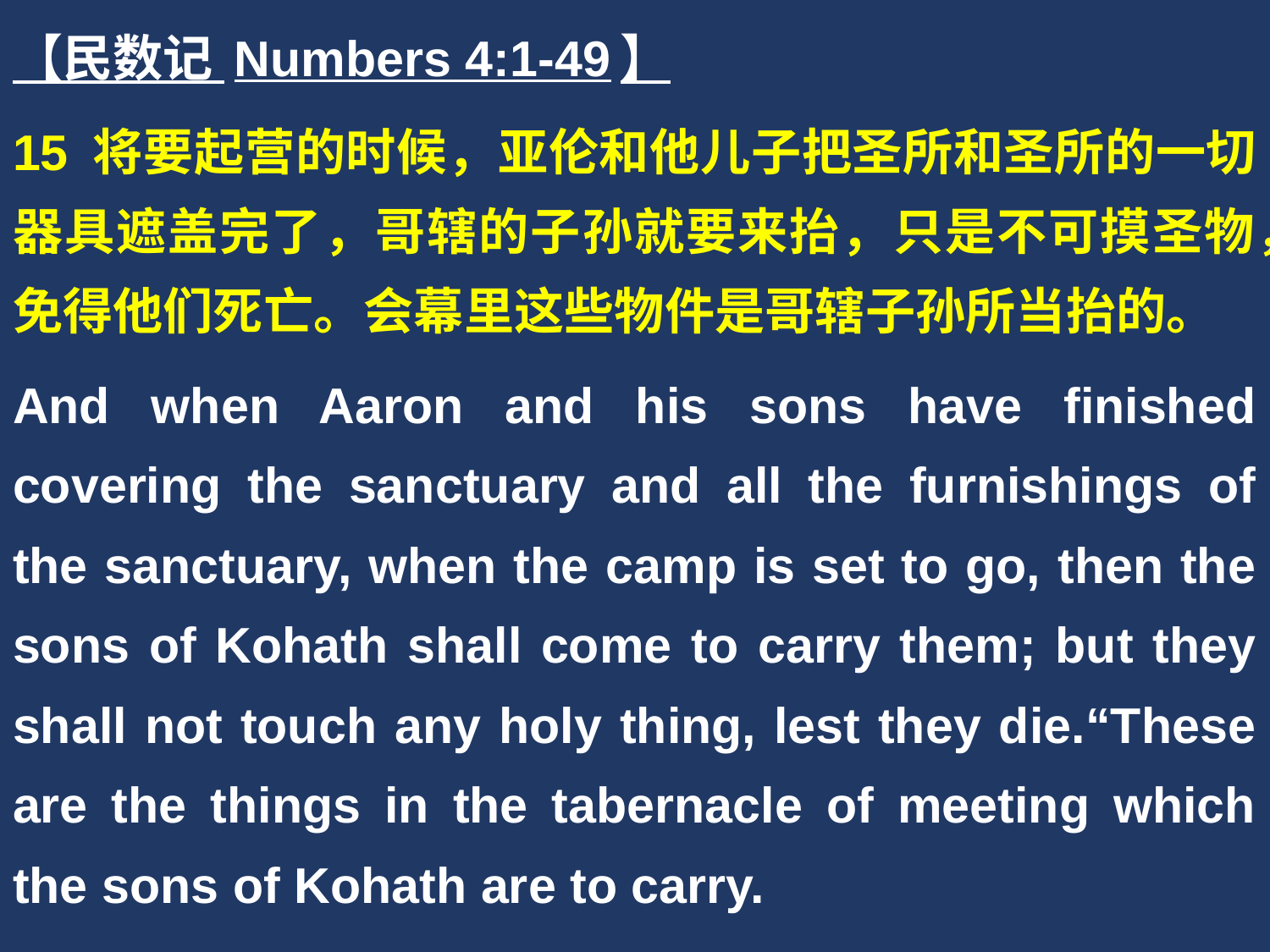

【民数记 Numbers 4:1-49】
15 将要起营的时候，亚伦和他儿子把圣所和圣所的一切器具遮盖完了，哥辖的子孙就要来抬，只是不可摸圣物，免得他们死亡。会幕里这些物件是哥辖子孙所当抬的。
And when Aaron and his sons have finished covering the sanctuary and all the furnishings of the sanctuary, when the camp is set to go, then the sons of Kohath shall come to carry them; but they shall not touch any holy thing, lest they die.“These are the things in the tabernacle of meeting which the sons of Kohath are to carry.